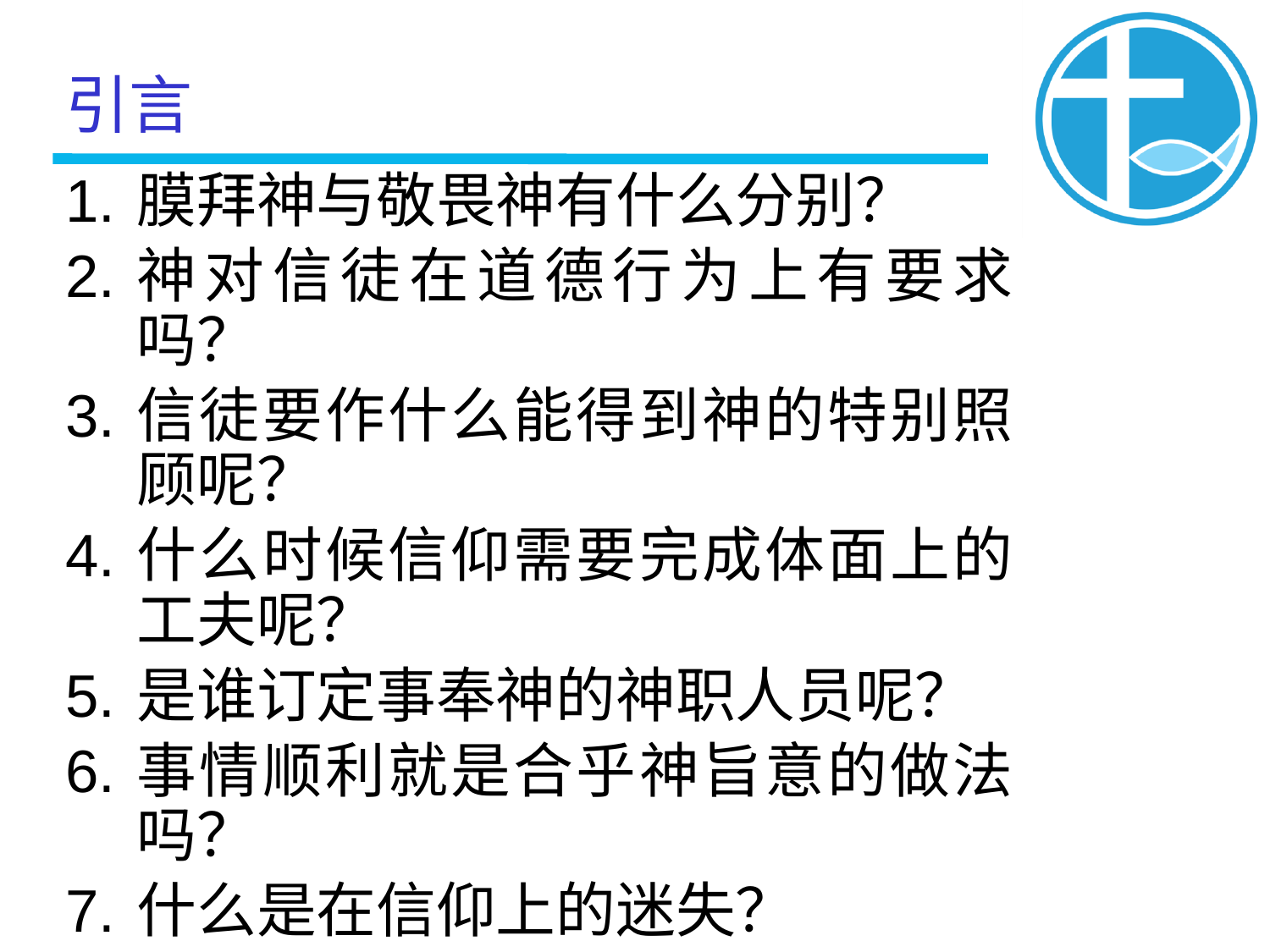

引言
膜拜神与敬畏神有什么分别？
神对信徒在道德行为上有要求吗？
信徒要作什么能得到神的特别照顾呢？
什么时候信仰需要完成体面上的工夫呢？
是谁订定事奉神的神职人员呢？
事情顺利就是合乎神旨意的做法吗？
什么是在信仰上的迷失？